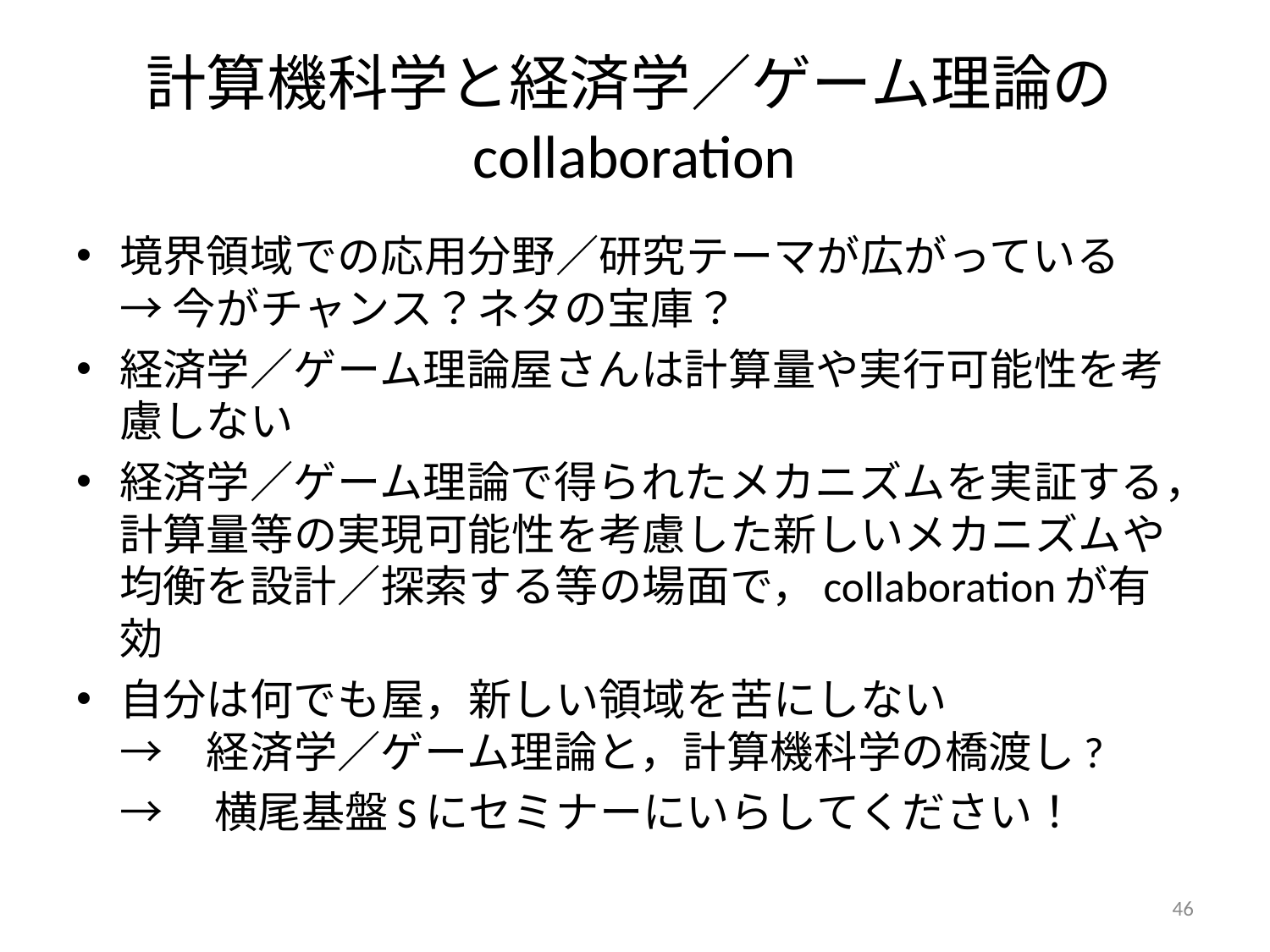

# 計算機科学と経済学／ゲーム理論のcollaboration
境界領域での応用分野／研究テーマが広がっている
→ 今がチャンス？ネタの宝庫？
経済学／ゲーム理論屋さんは計算量や実行可能性を考慮しない
経済学／ゲーム理論で得られたメカニズムを実証する，計算量等の実現可能性を考慮した新しいメカニズムや均衡を設計／探索する等の場面で，collaborationが有効
自分は何でも屋，新しい領域を苦にしない
→　経済学／ゲーム理論と，計算機科学の橋渡し?
	→　横尾基盤Sにセミナーにいらしてください！
46